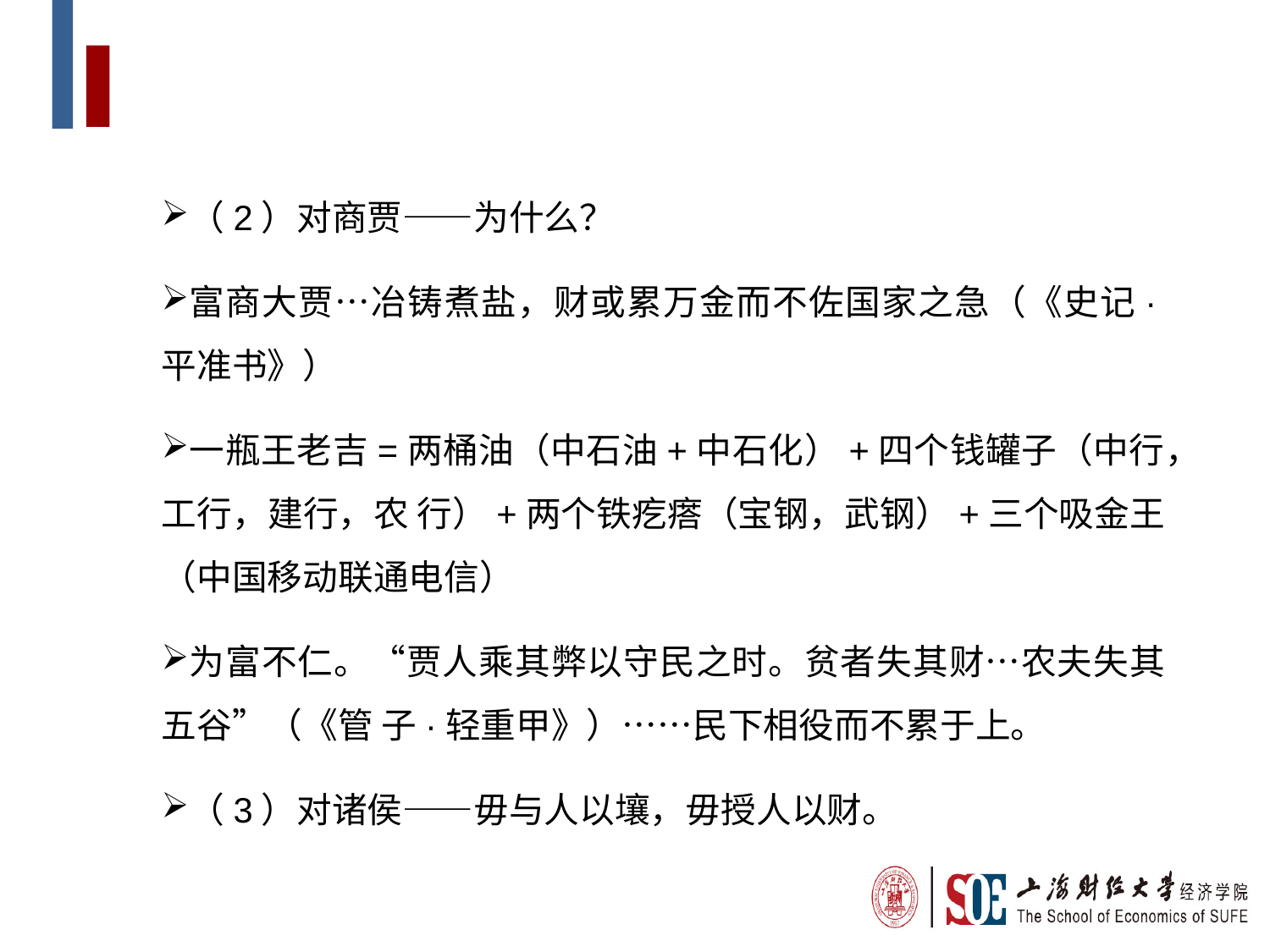

（2）对商贾——为什么？
富商大贾…冶铸煮盐，财或累万金而不佐国家之急（《史记·平准书》）
一瓶王老吉=两桶油（中石油+中石化）+四个钱罐子（中行，工行，建行，农 行）+两个铁疙瘩（宝钢，武钢）+三个吸金王（中国移动联通电信）
为富不仁。“贾人乘其弊以守民之时。贫者失其财…农夫失其五谷”（《管 子·轻重甲》）……民下相役而不累于上。
（3）对诸侯——毋与人以壤，毋授人以财。